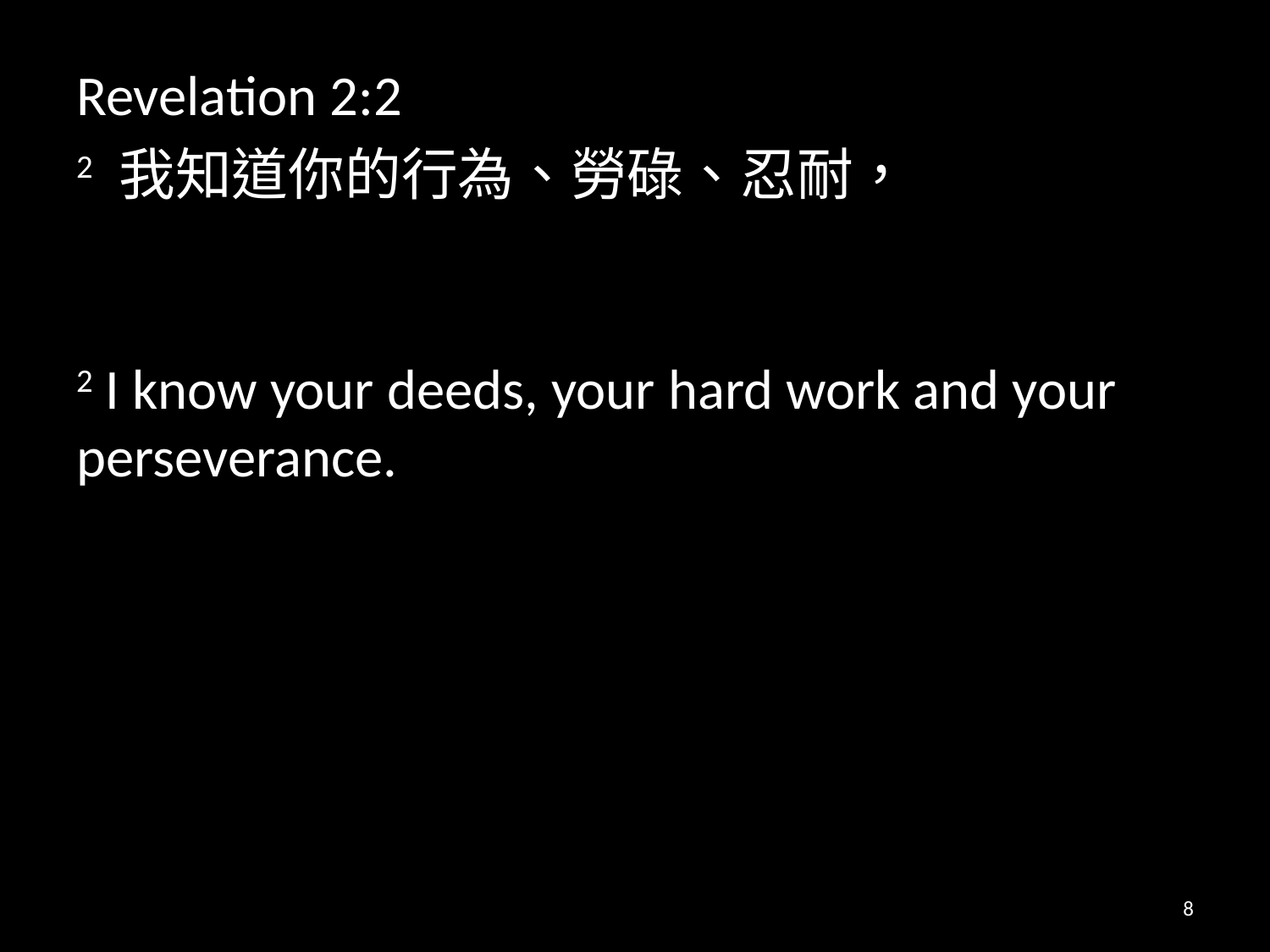

Revelation 2:2
2 我知道你的行為、勞碌、忍耐，也知道你不能容忍惡人。你也曾試驗那自稱為使徒卻不是使徒的，看出他們是假的來。
2 I know your deeds, your hard work and your perseverance. I know that you cannot tolerate wicked people, that you have tested those who claim to be apostles but are not, and have found them false.

8